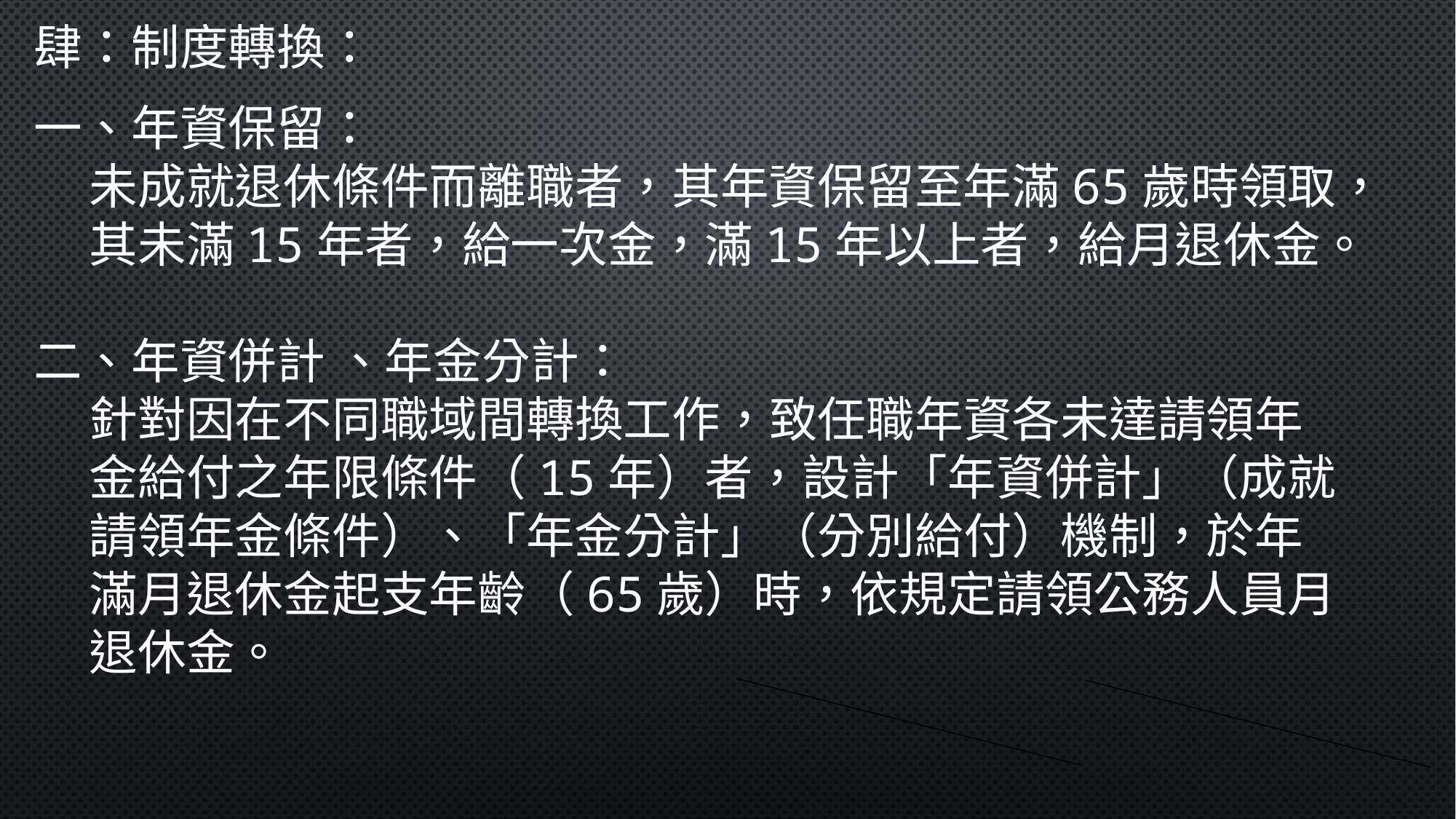

肆：制度轉換：

一、年資保留：
    未成就退休條件而離職者，其年資保留至年滿65歲時領取，
    其未滿15年者，給一次金，滿15年以上者，給月退休金。

二、年資併計 、年金分計：
    針對因在不同職域間轉換工作，致任職年資各未達請領年
    金給付之年限條件（15年）者，設計「年資併計」（成就
    請領年金條件）、「年金分計」（分別給付）機制，於年
    滿月退休金起支年齡（65歲）時，依規定請領公務人員月
    退休金。